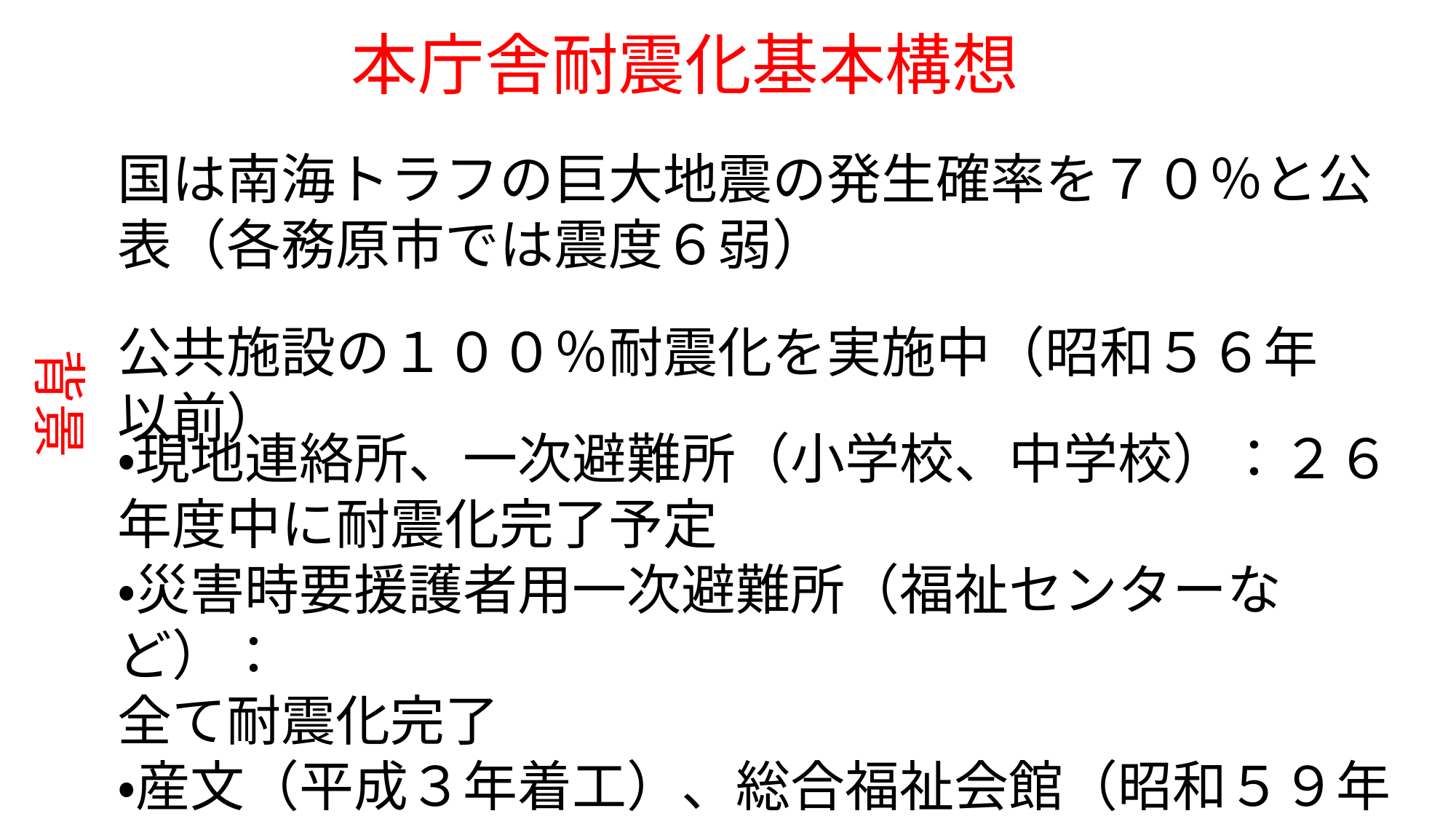

本庁舎耐震化基本構想
国は南海トラフの巨大地震の発生確率を７０％と公表（各務原市では震度６弱）
公共施設の１００％耐震化を実施中（昭和５６年以前）
背景
・現地連絡所、一次避難所（小学校、中学校）：２６年度中に耐震化完了予定
・災害時要援護者用一次避難所（福祉センターなど）：
全て耐震化完了
・産文（平成３年着工）、総合福祉会館（昭和５９年着工）